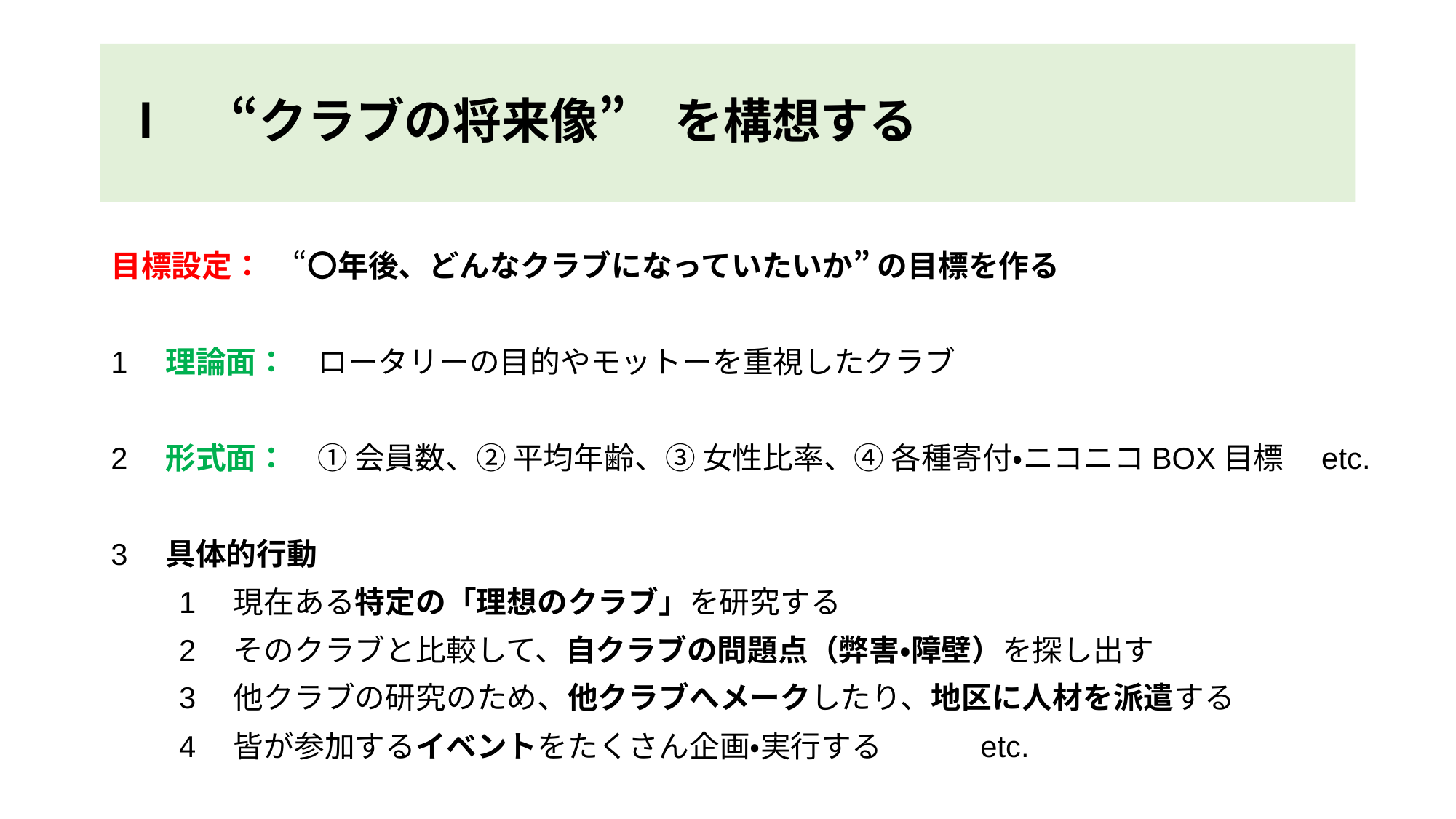

# Ⅰ　“クラブの将来像”　を構想する
目標設定：　“〇年後、どんなクラブになっていたいか” の目標を作る

1　理論面：　ロータリーの目的やモットーを重視したクラブ

2　形式面：　① 会員数、② 平均年齢、③ 女性比率、④ 各種寄付・ニコニコBOX目標　etc.

3　具体的行動
　　1　現在ある特定の「理想のクラブ」を研究する
　　2　そのクラブと比較して、自クラブの問題点（弊害・障壁）を探し出す
　　3　他クラブの研究のため、他クラブへメークしたり、地区に人材を派遣する
　　4　皆が参加するイベントをたくさん企画・実行する　　　etc.